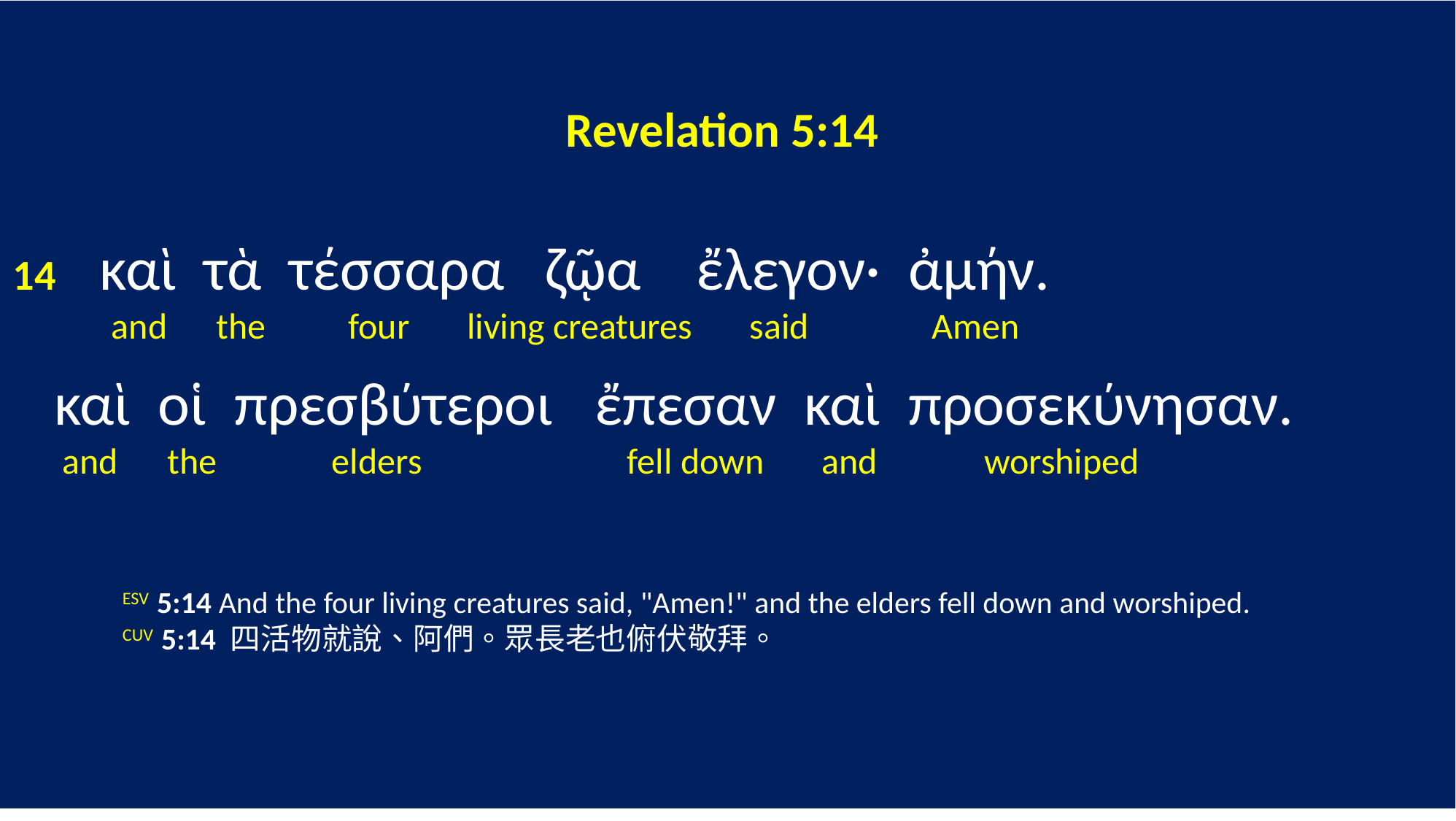

Revelation 5:14

14    καὶ  τὰ  τέσσαρα   ζῷα    ἔλεγον·  ἀμήν.
            and      the          four       living creatures       said               Amen

   καὶ  οἱ  πρεσβύτεροι   ἔπεσαν  καὶ  προσεκύνησαν.
      and      the              elders                         fell down       and             worshiped

	ESV  5:14 And the four living creatures said, "Amen!" and the elders fell down and worshiped.
	CUV  5:14 四活物就說、阿們。眾長老也俯伏敬拜。